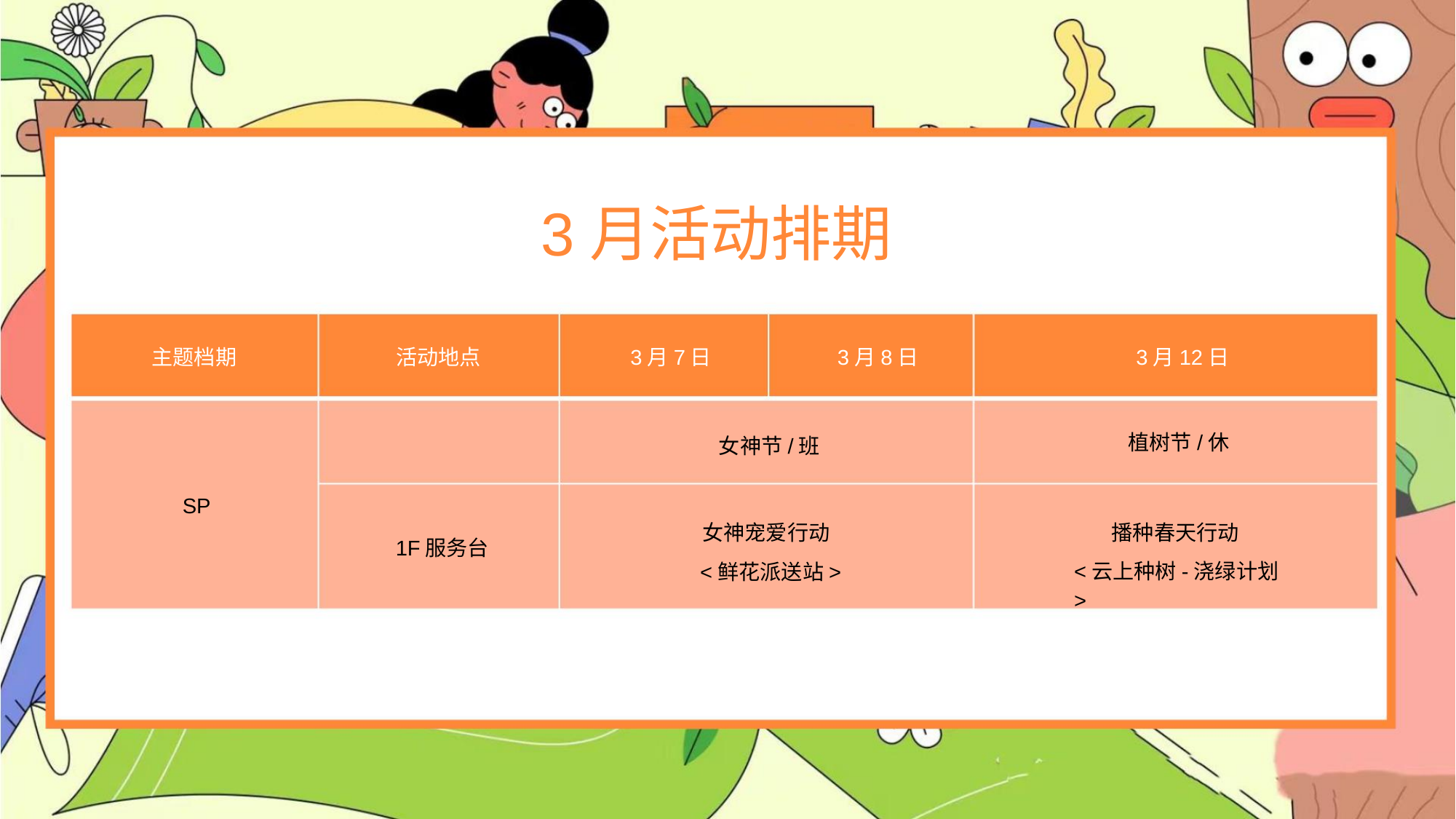

3月活动排期
主题档期
SP
活动地点
1F服务台
3月7日
3月8日
3月12日
植树节/休
女神节/班
女神宠爱行动
<鲜花派送站>
播种春天行动
<云上种树-浇绿计划>